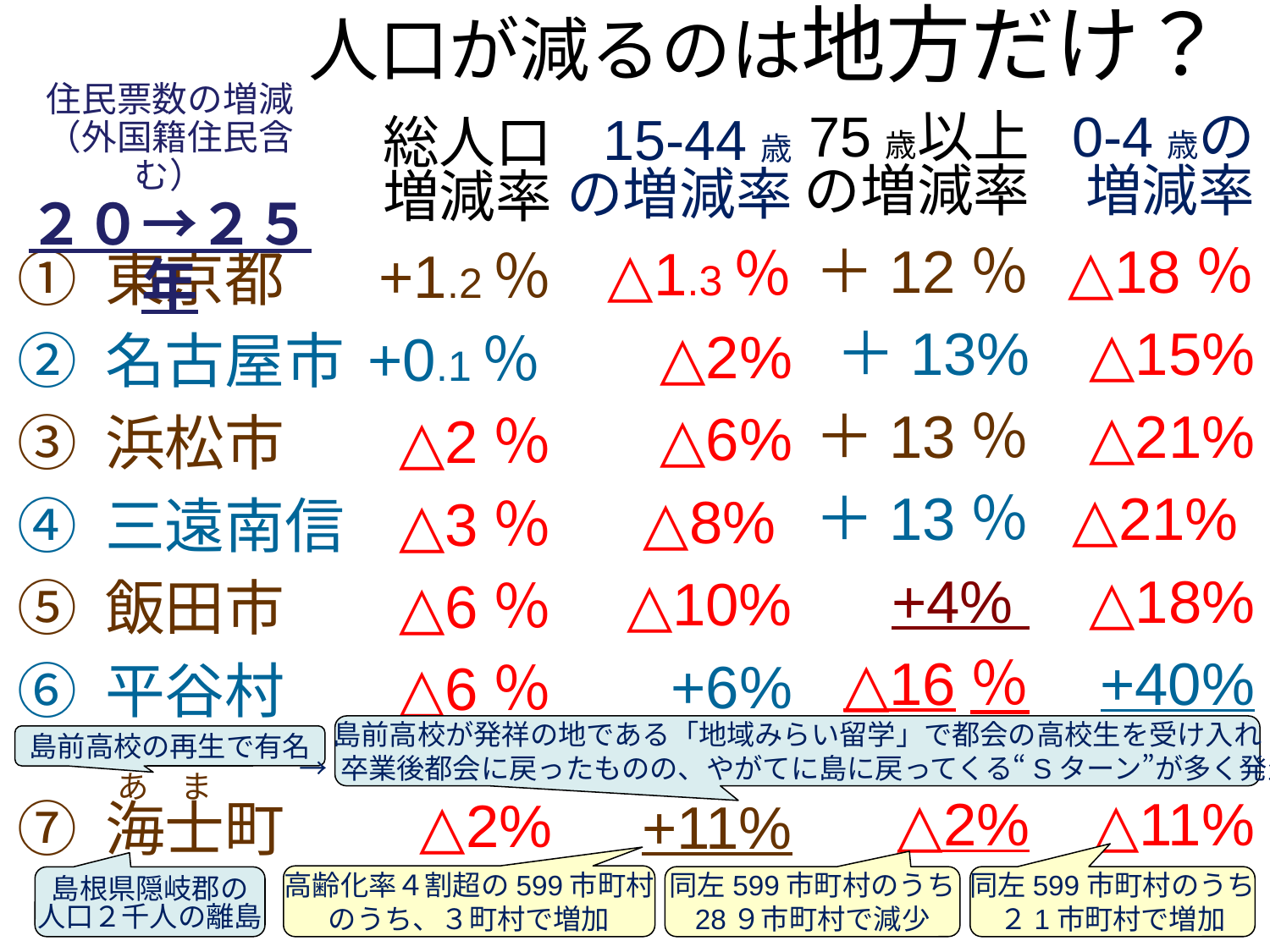

人口が減るのは地方だけ？
住民票数の増減
（外国籍住民含む）
２０→２５年
75歳以上
の増減率
＋12％
＋13%
＋13％
＋13％
+4%
△16％
△2%
0-4歳の
増減率
△18％
△15%
△21%
△21%
△18%
+40%
△11%
15-44歳
の増減率
△1.3％
△2%
△6%
△8%
△10%
+6%
+11%

総人口
増減率
+1.2％
+0.1％
△2％
△3％
△6％
△6％
△2%
① 東京都
② 名古屋市
③ 浜松市
④ 三遠南信
⑤ 飯田市
⑥ 平谷村
          　　あ　ま
⑦ 海士町
島前高校が発祥の地である「地域みらい留学」で都会の高校生を受け入れ
→ 卒業後都会に戻ったものの、やがてに島に戻ってくる“Sターン”が多く発生
島前高校の再生で有名
高齢化率４割超の599市町村
のうち、３町村で増加
同左599市町村のうち
28９市町村で減少
同左599市町村のうち
２1市町村で増加
島根県隠岐郡の
人口２千人の離島